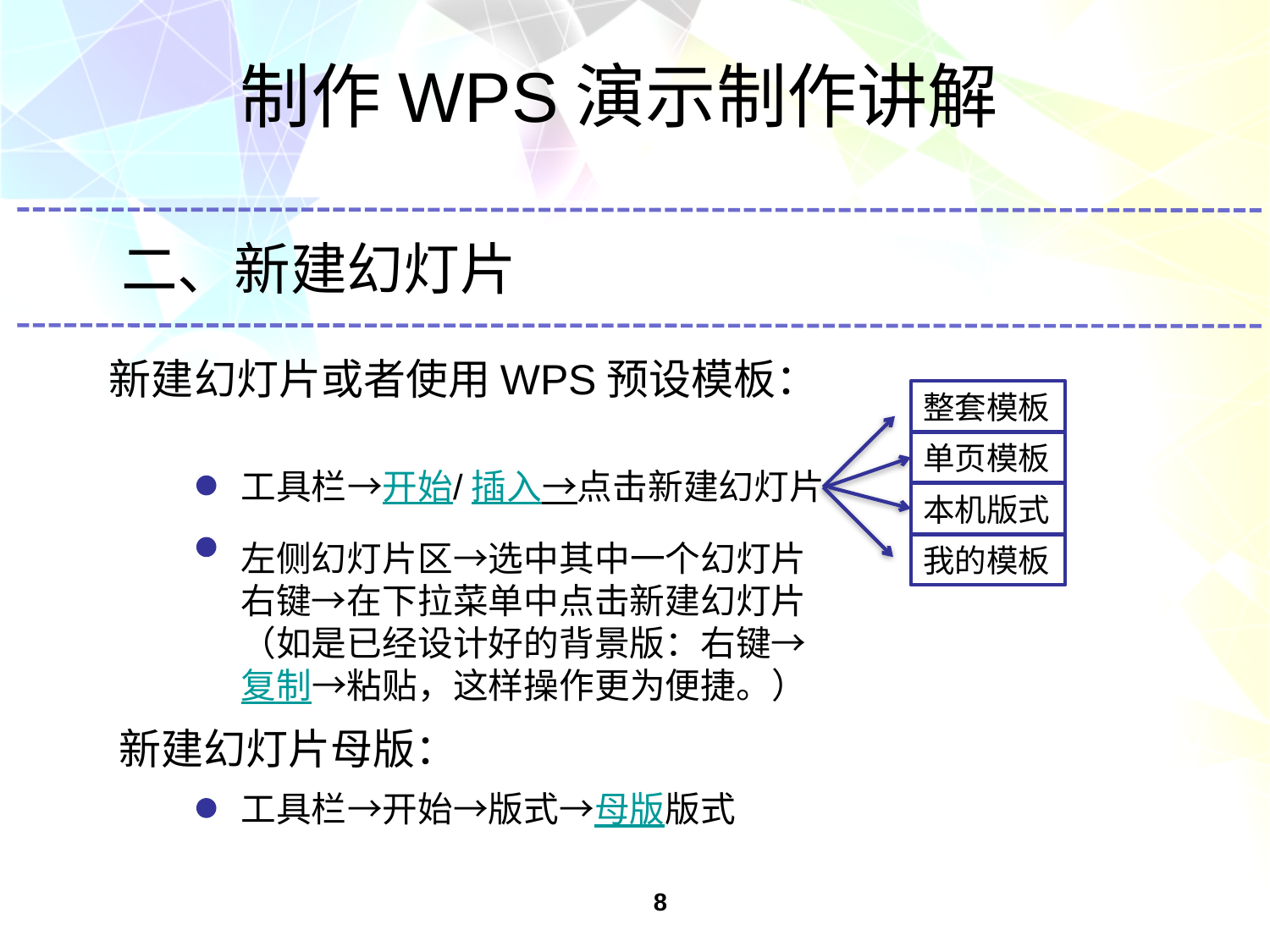

制作WPS演示制作讲解
二、新建幻灯片

     新建幻灯片或者使用WPS预设模板：
整套模板
单页模板
工具栏→开始/插入→点击新建幻灯片

本机版式
左侧幻灯片区→选中其中一个幻灯片右键→在下拉菜单中点击新建幻灯片（如是已经设计好的背景版：右键→复制→粘贴，这样操作更为便捷。）
我的模板

新建幻灯片母版：
工具栏→开始→版式→母版版式

8